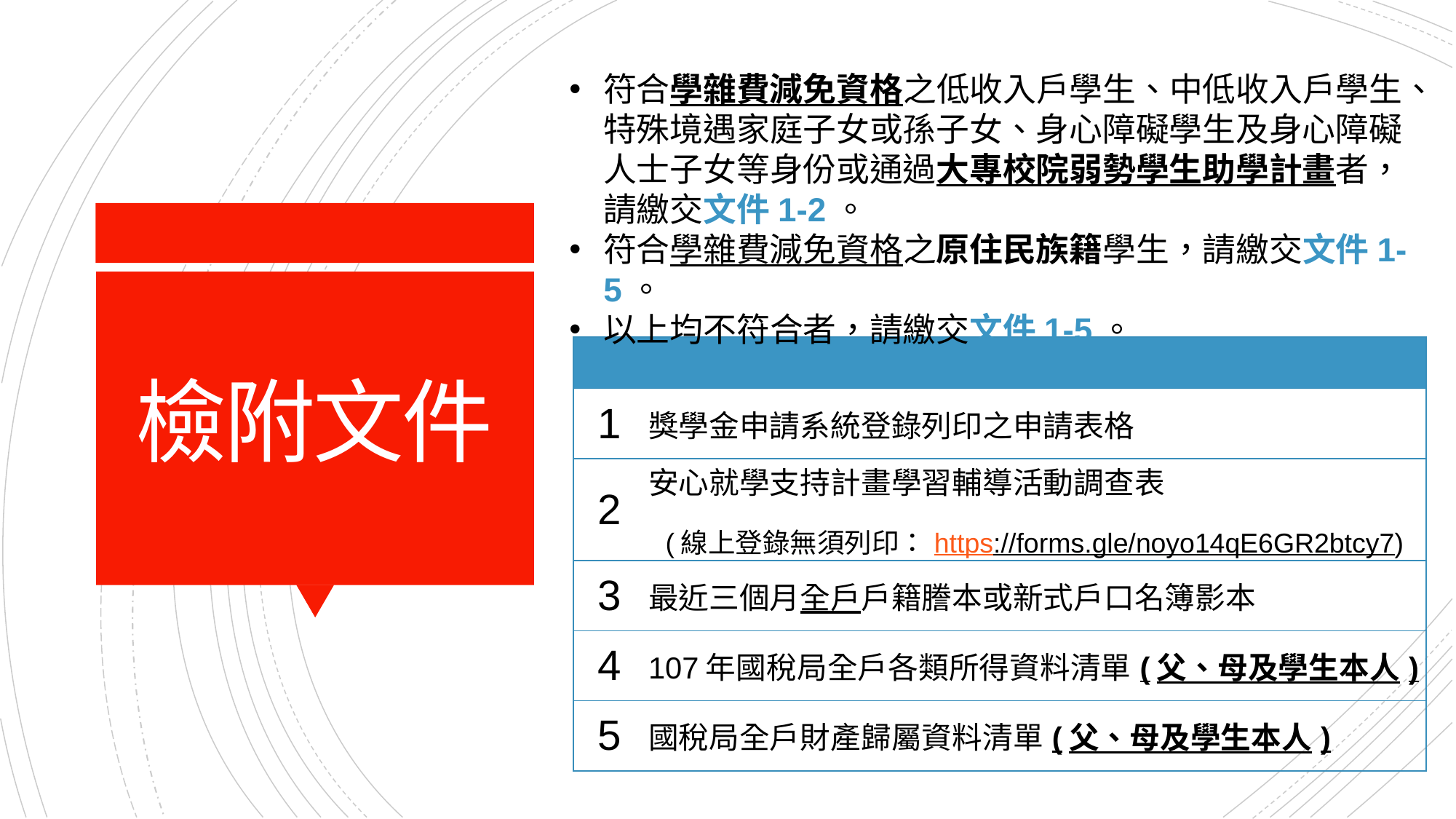

符合學雜費減免資格之低收入戶學生、中低收入戶學生、特殊境遇家庭子女或孫子女、身心障礙學生及身心障礙人士子女等身份或通過大專校院弱勢學生助學計畫者，請繳交文件1-2。
符合學雜費減免資格之原住民族籍學生，請繳交文件1-5。
以上均不符合者，請繳交文件1-5。
# 檢附文件
|  |  |
| --- | --- |
| 1 | 獎學金申請系統登錄列印之申請表格 |
| 2 | 安心就學支持計畫學習輔導活動調查表 (線上登錄無須列印：https://forms.gle/noyo14qE6GR2btcy7) |
| 3 | 最近三個月全戶戶籍謄本或新式戶口名簿影本 |
| 4 | 107年國稅局全戶各類所得資料清單(父、母及學生本人) |
| 5 | 國稅局全戶財產歸屬資料清單(父、母及學生本人) |